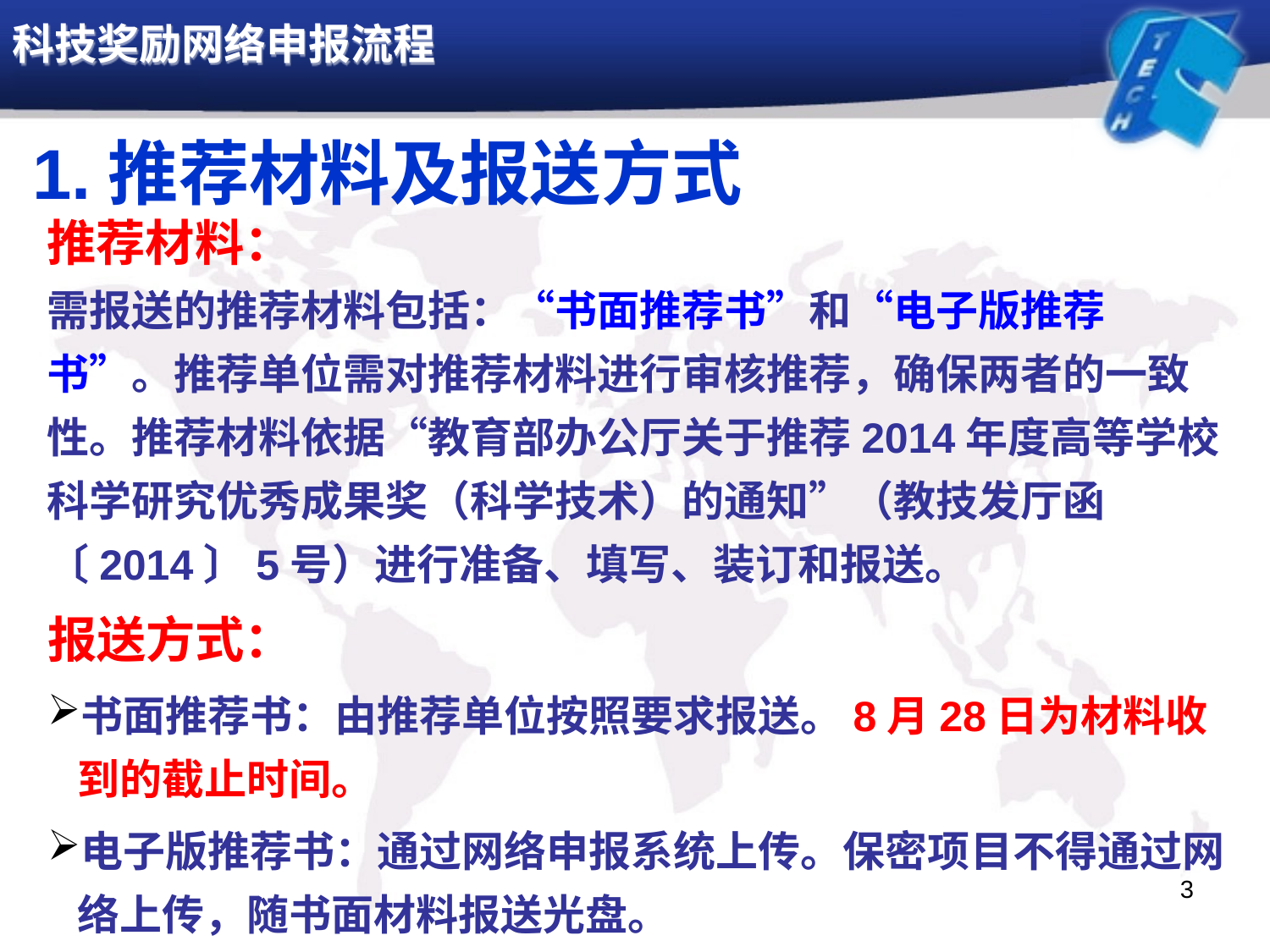

1.推荐材料及报送方式
推荐材料：
需报送的推荐材料包括：“书面推荐书”和“电子版推荐书”。推荐单位需对推荐材料进行审核推荐，确保两者的一致性。推荐材料依据“教育部办公厅关于推荐2014年度高等学校科学研究优秀成果奖（科学技术）的通知”（教技发厅函〔2014〕5号）进行准备、填写、装订和报送。
报送方式：
书面推荐书：由推荐单位按照要求报送。8月28日为材料收到的截止时间。
电子版推荐书：通过网络申报系统上传。保密项目不得通过网络上传，随书面材料报送光盘。
3